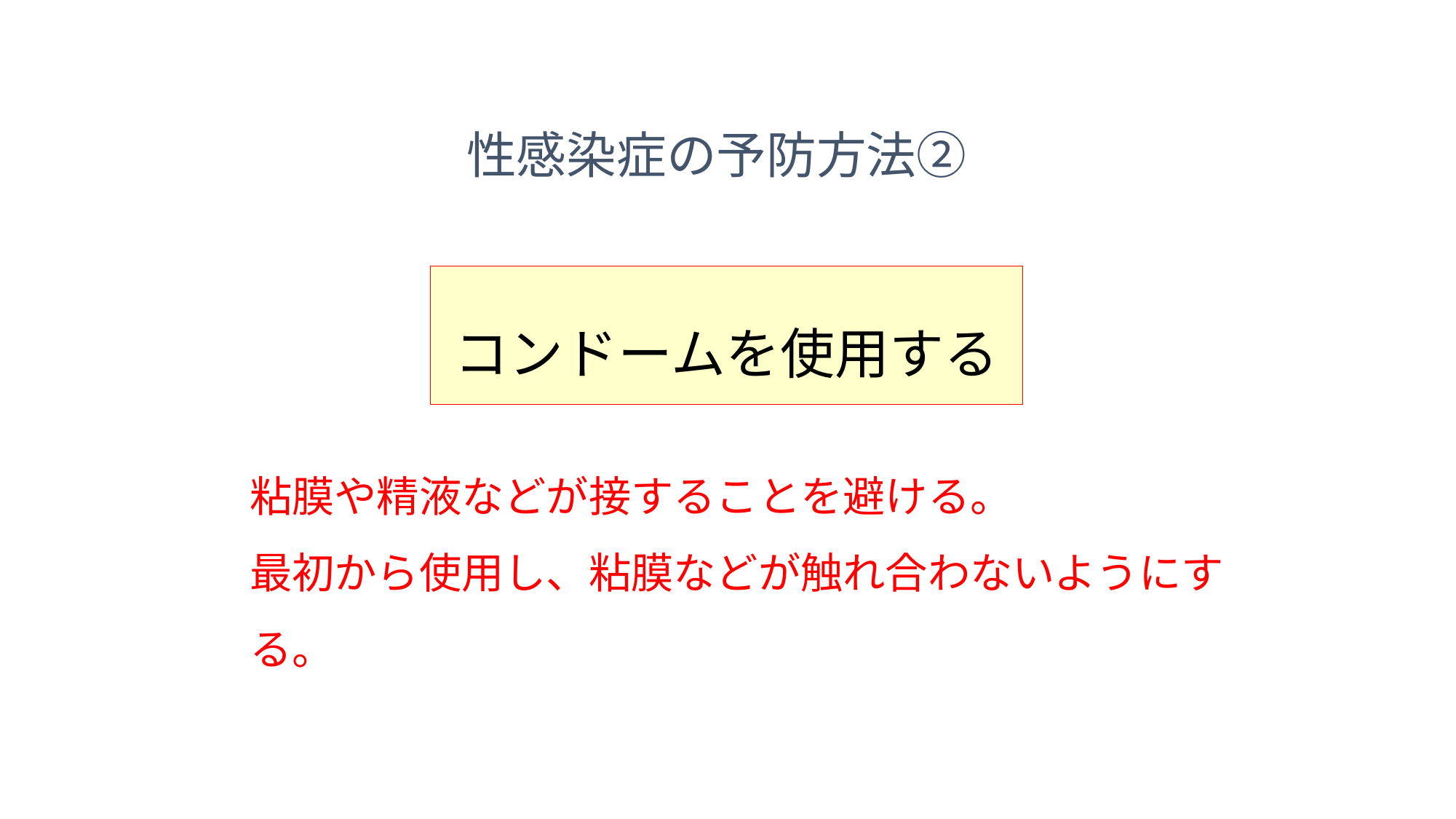

性感染症の予防方法②
コンドームを使用する
粘膜や精液などが接することを避ける。
最初から使用し、粘膜などが触れ合わないようにする。